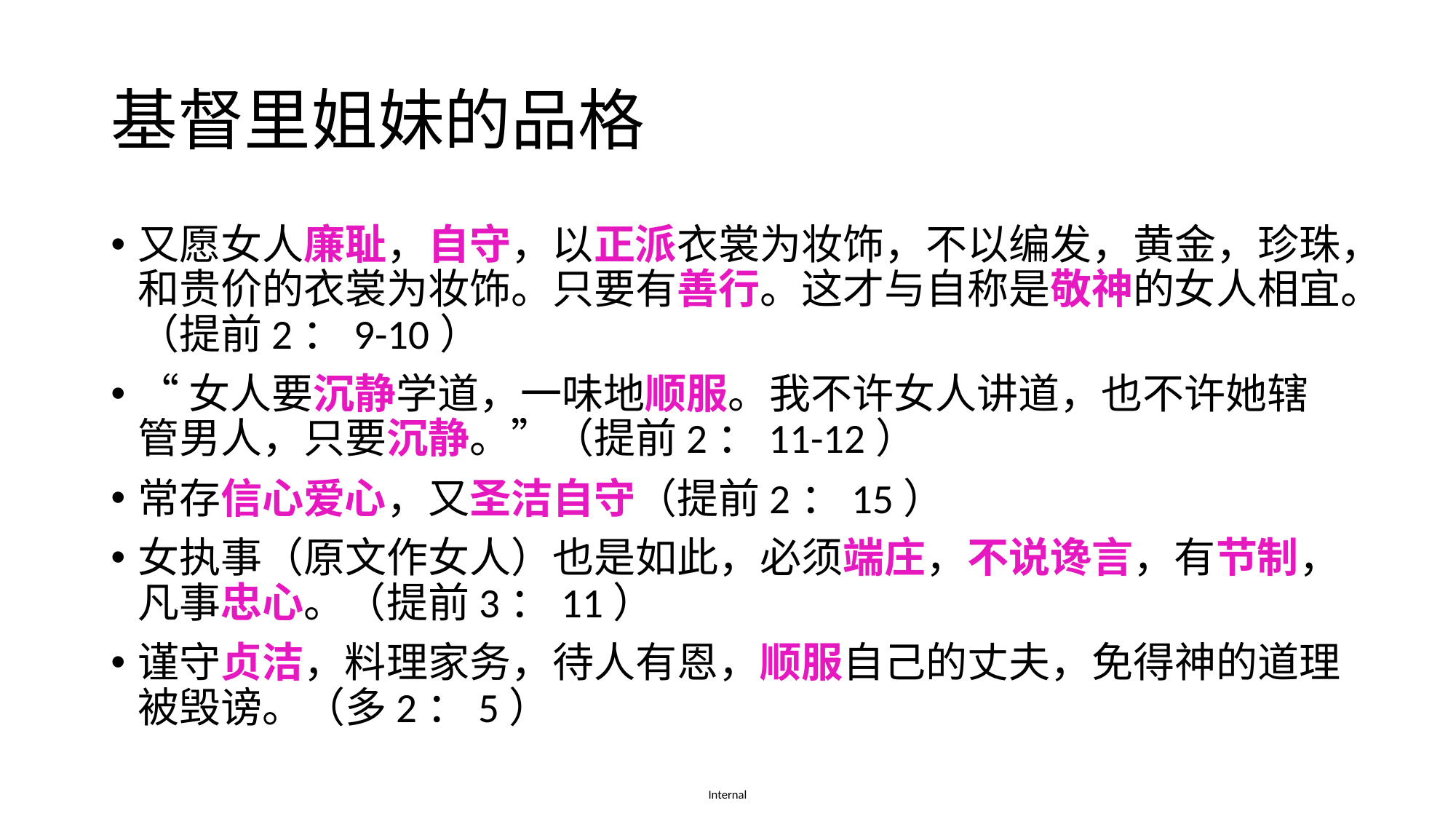

# 基督里姐妹的品格
又愿女人廉耻，自守，以正派衣裳为妆饰，不以编发，黄金，珍珠，和贵价的衣裳为妆饰。只要有善行。这才与自称是敬神的女人相宜。（提前2：9-10）
“女人要沉静学道，一味地顺服。我不许女人讲道，也不许她辖管男人，只要沉静。”（提前2：11-12）
常存信心爱心，又圣洁自守（提前2：15）
女执事（原文作女人）也是如此，必须端庄，不说谗言，有节制，凡事忠心。（提前3：11）
谨守贞洁，料理家务，待人有恩，顺服自己的丈夫，免得神的道理被毁谤。（多2：5）